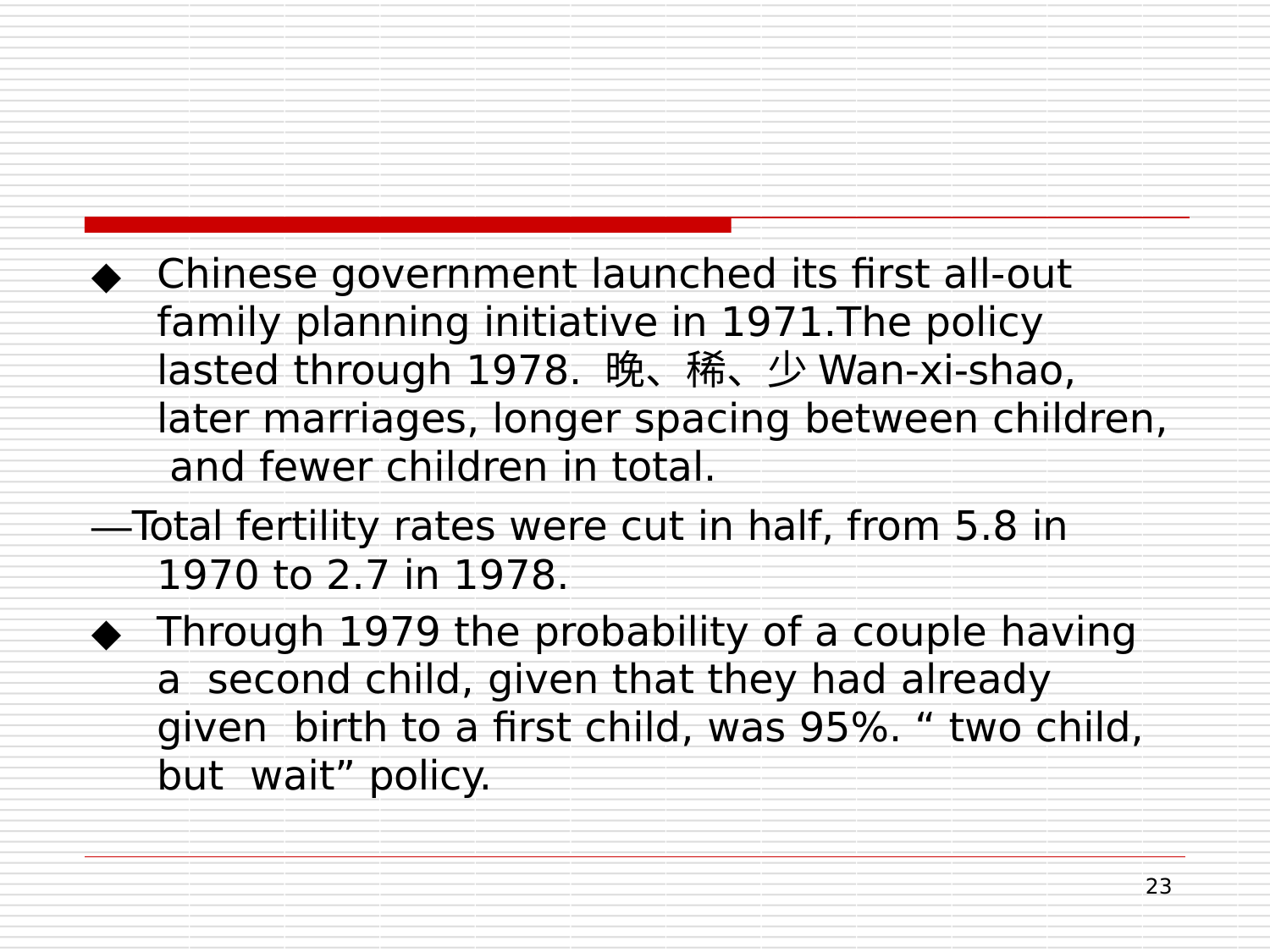

Chinese government launched its first all-out  family planning initiative in 1971.The policy  lasted through 1978. 晚、稀、少Wan-xi-shao,  later marriages, longer spacing between children,  and fewer children in total.
—Total fertility rates were cut in half, from 5.8 in  1970 to 2.7 in 1978.
Through 1979 the probability of a couple having a  second child, given that they had already given  birth to a first child, was 95%. “ two child, but  wait” policy.
23